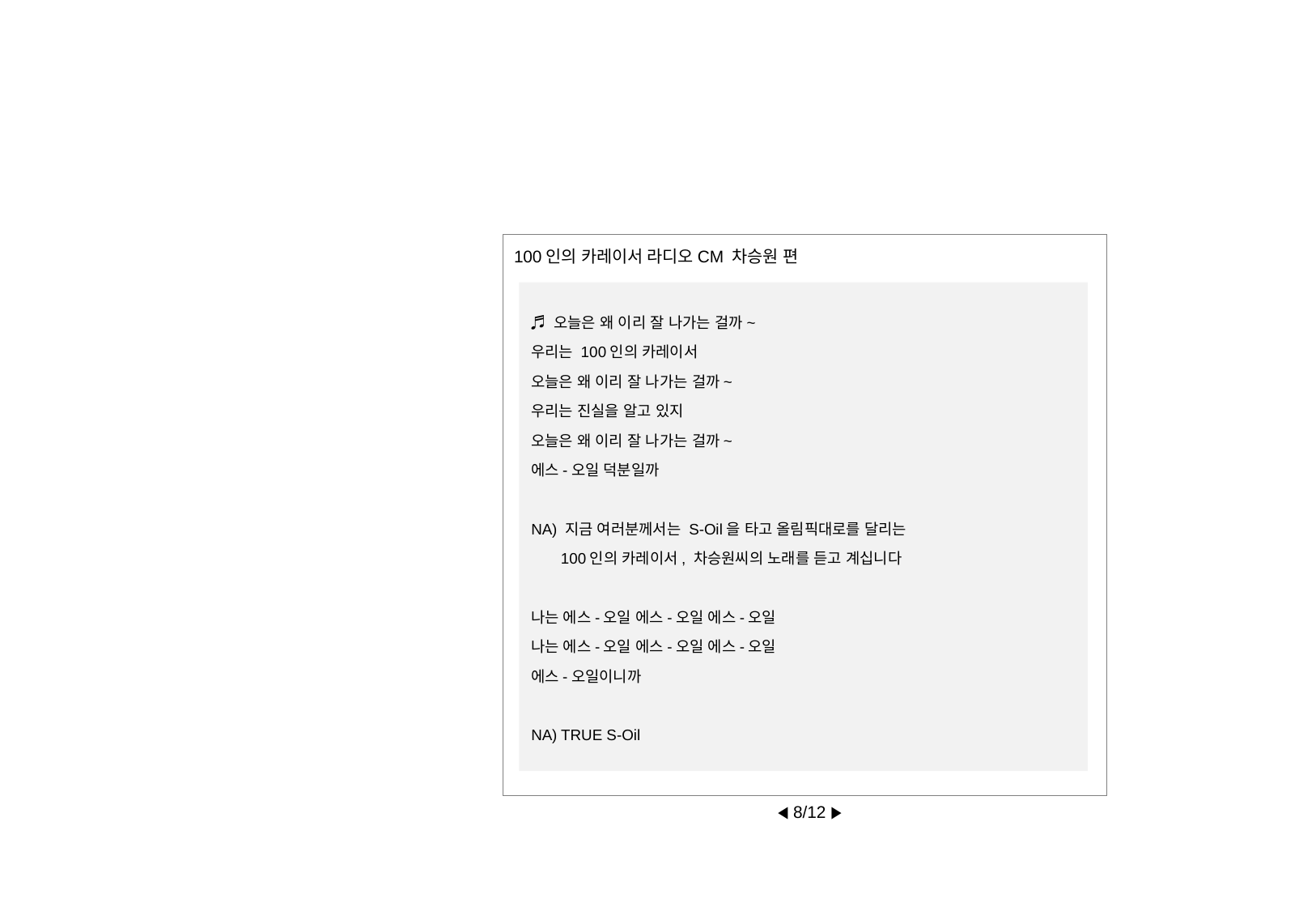

100인의 카레이서 라디오CM 차승원 편
♬ 오늘은 왜 이리 잘 나가는 걸까~
우리는 100인의 카레이서
오늘은 왜 이리 잘 나가는 걸까~
우리는 진실을 알고 있지
오늘은 왜 이리 잘 나가는 걸까~
에스-오일 덕분일까

NA) 지금 여러분께서는 S-Oil을 타고 올림픽대로를 달리는
       100인의 카레이서, 차승원씨의 노래를 듣고 계십니다

나는 에스-오일 에스-오일 에스-오일
나는 에스-오일 에스-오일 에스-오일
에스-오일이니까

NA) TRUE S-Oil
◀ 8/12 ▶